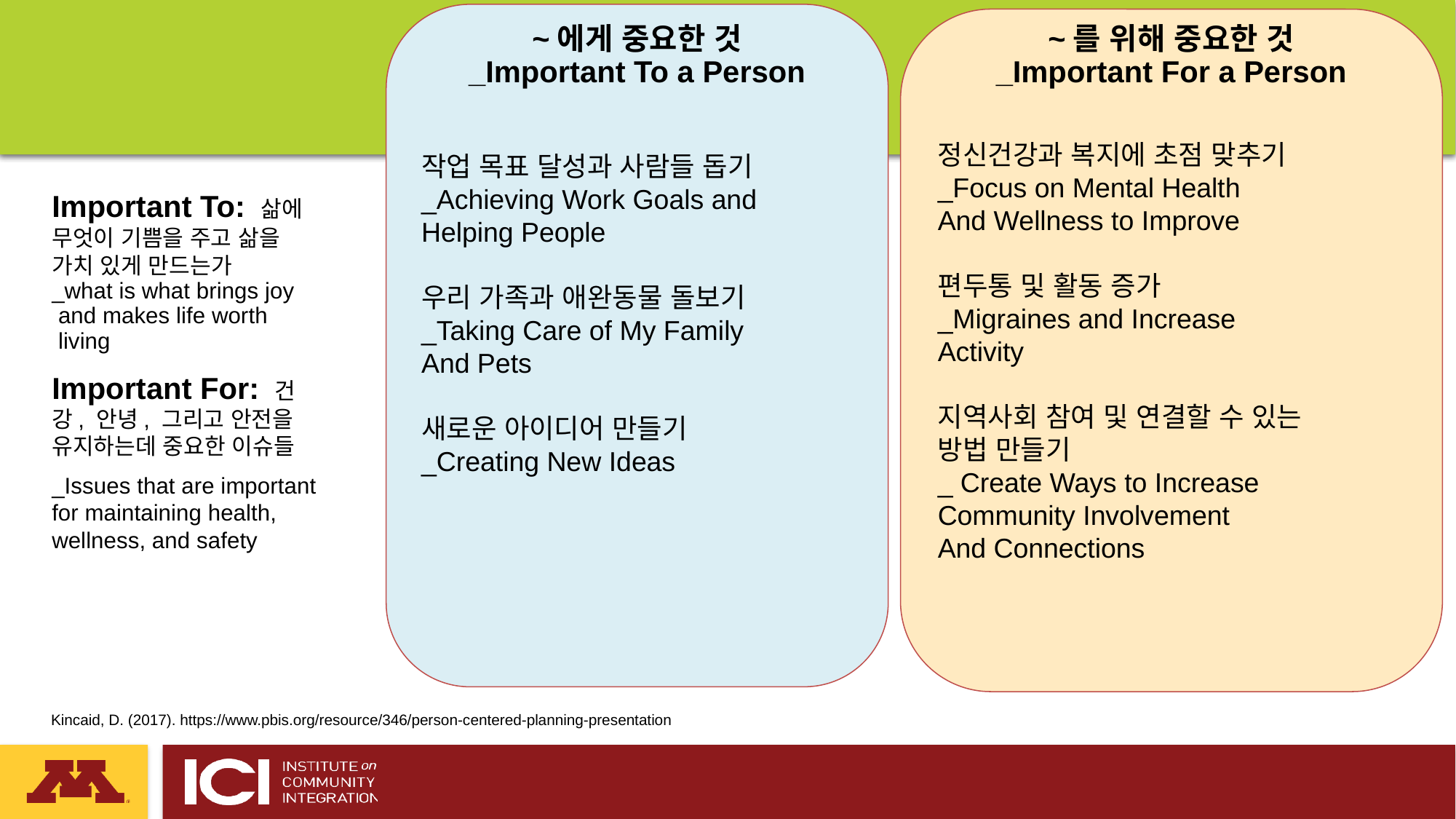

작업 목표 달성과 사람들 돕기
_Achieving Work Goals and
Helping People

우리 가족과 애완동물 돌보기
_Taking Care of My Family
And Pets

새로운 아이디어 만들기
_Creating New Ideas

정신건강과 복지에 초점 맞추기
_Focus on Mental Health
And Wellness to Improve

편두통 및 활동 증가
_Migraines and Increase
Activity

지역사회 참여 및 연결할 수 있는
방법 만들기
_ Create Ways to Increase
Community Involvement
And Connections
~에게 중요한 것
_Important To a Person
~를 위해 중요한 것
_Important For a Person
Important To: 삶에 무엇이 기쁨을 주고 삶을 가치 있게 만드는가
_what is what brings joy
 and makes life worth
 living
Important For: 건강, 안녕, 그리고 안전을 유지하는데 중요한 이슈들
_Issues that are important for maintaining health, wellness, and safety
Kincaid, D. (2017). https://www.pbis.org/resource/346/person-centered-planning-presentation